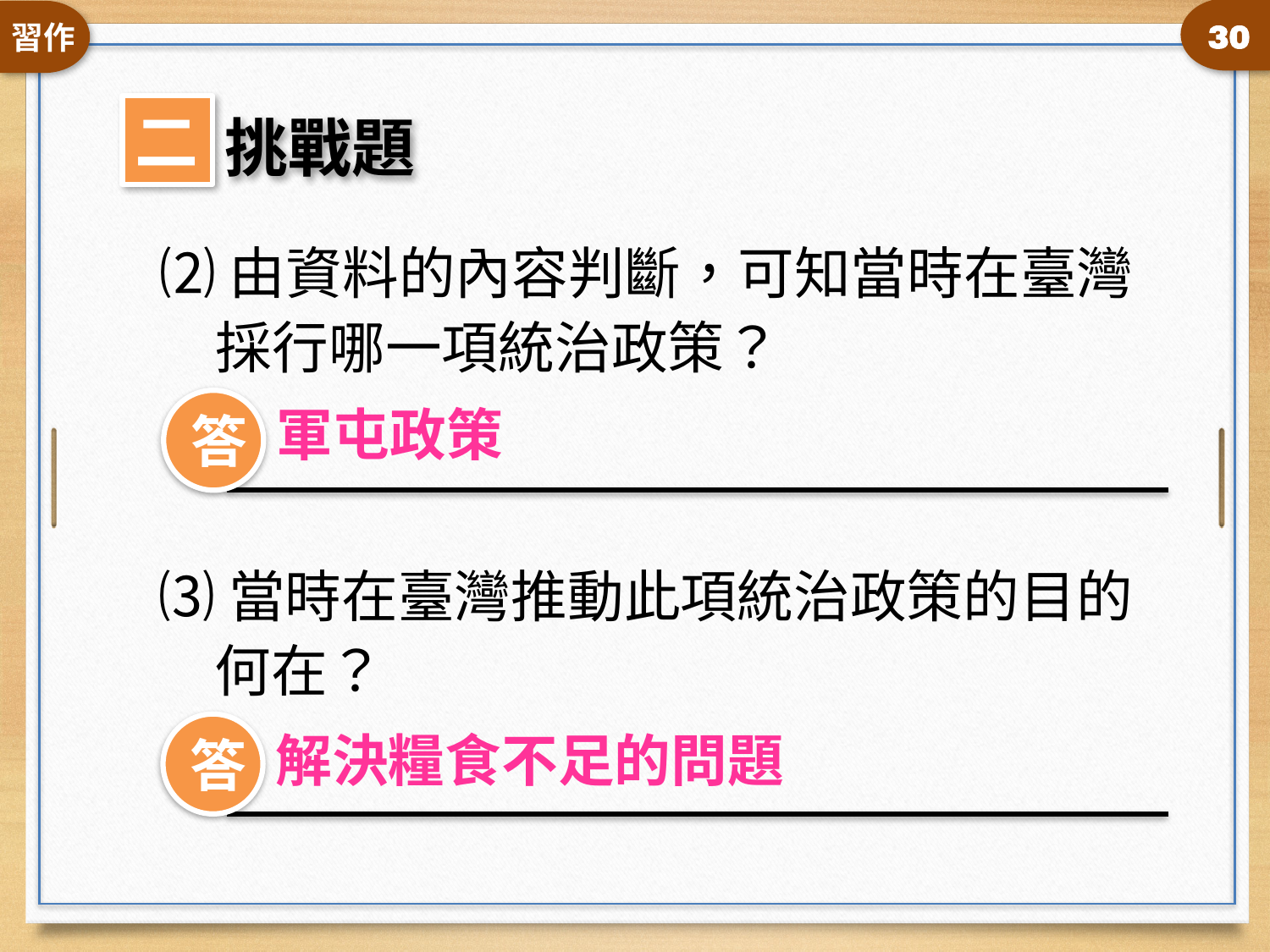

30
⑵由資料的內容判斷，可知當時在臺灣採行哪一項統治政策？
答
軍屯政策
⑶當時在臺灣推動此項統治政策的目的何在？
答
解決糧食不足的問題